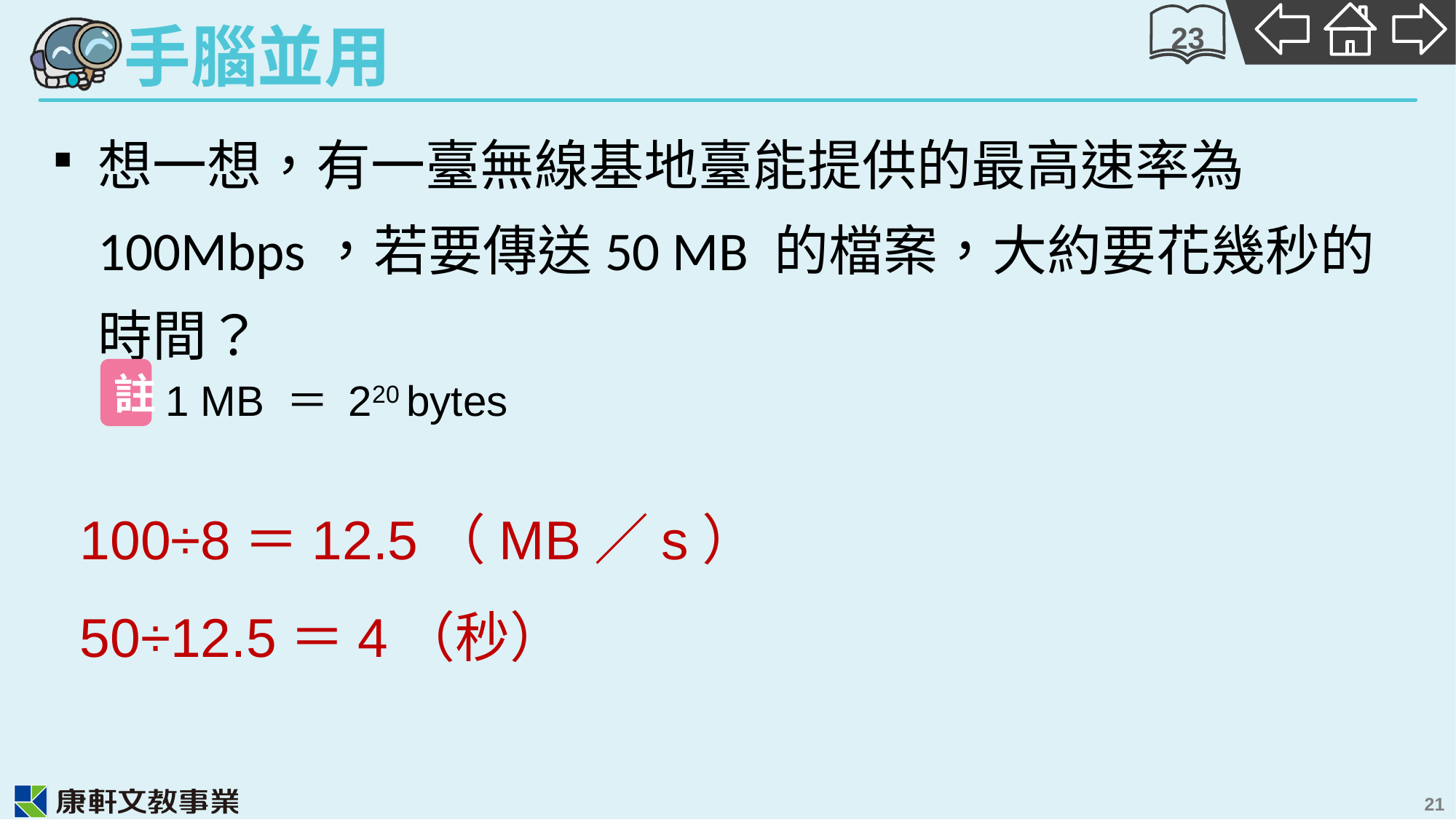

23
想一想，有一臺無線基地臺能提供的最高速率為100Mbps，若要傳送50 MB 的檔案，大約要花幾秒的時間？
1 MB ＝ 220 bytes
註
100÷8＝12.5（MB／s）
50÷12.5＝4（秒）
21